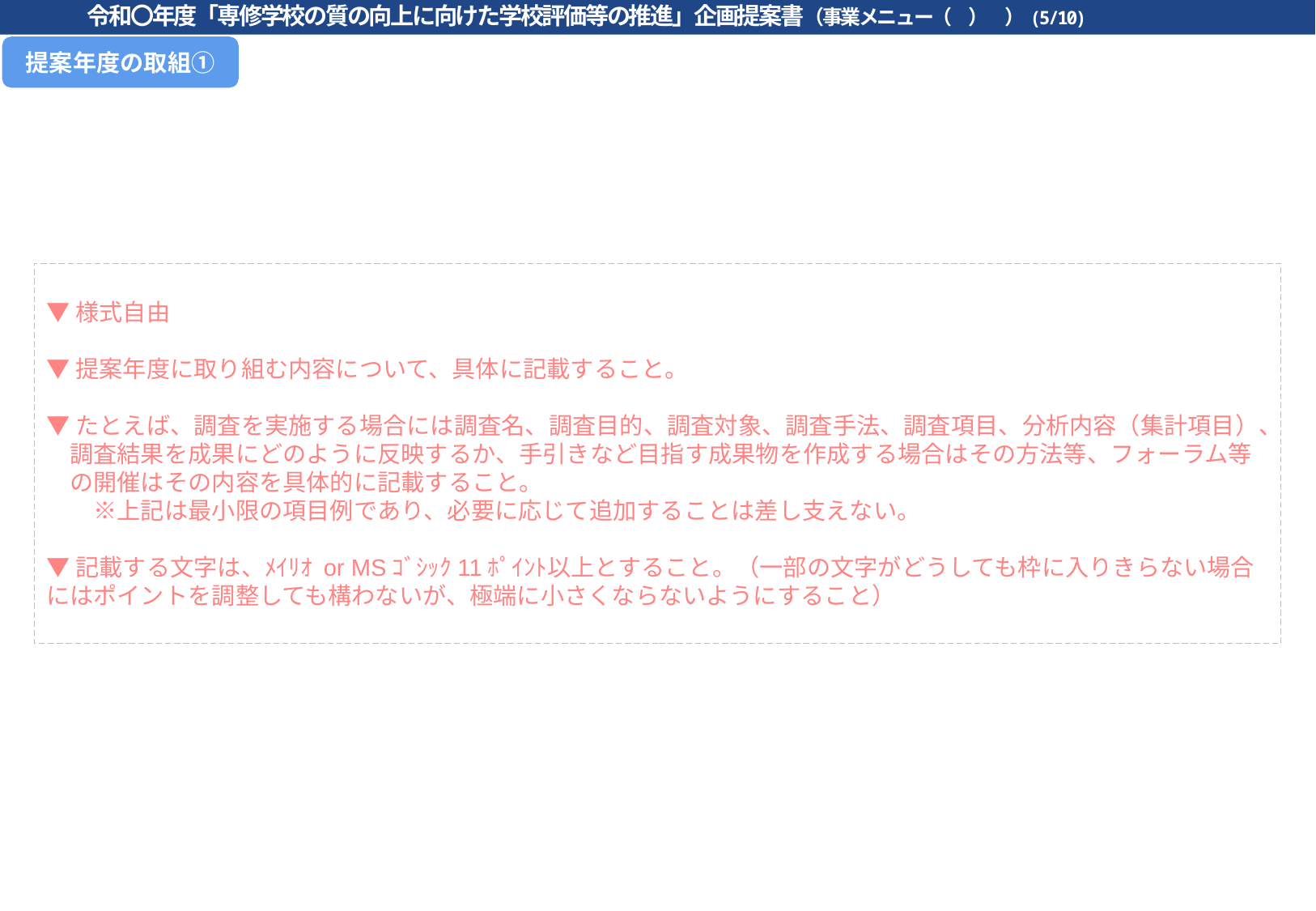

令和〇年度「専修学校の質の向上に向けた学校評価等の推進」企画提案書（事業メニュー（　）　）(5/10)
提案年度の取組①

▼様式自由

▼提案年度に取り組む内容について、具体に記載すること。

▼たとえば、調査を実施する場合には調査名、調査目的、調査対象、調査手法、調査項目、分析内容（集計項目）、
　調査結果を成果にどのように反映するか、手引きなど目指す成果物を作成する場合はその方法等、フォーラム等
　の開催はその内容を具体的に記載すること。
　　※上記は最小限の項目例であり、必要に応じて追加することは差し支えない。

▼記載する文字は、ﾒｲﾘｵ or MSｺﾞｼｯｸ11ﾎﾟｲﾝﾄ以上とすること。（一部の文字がどうしても枠に入りきらない場合にはポイントを調整しても構わないが、極端に小さくならないようにすること）